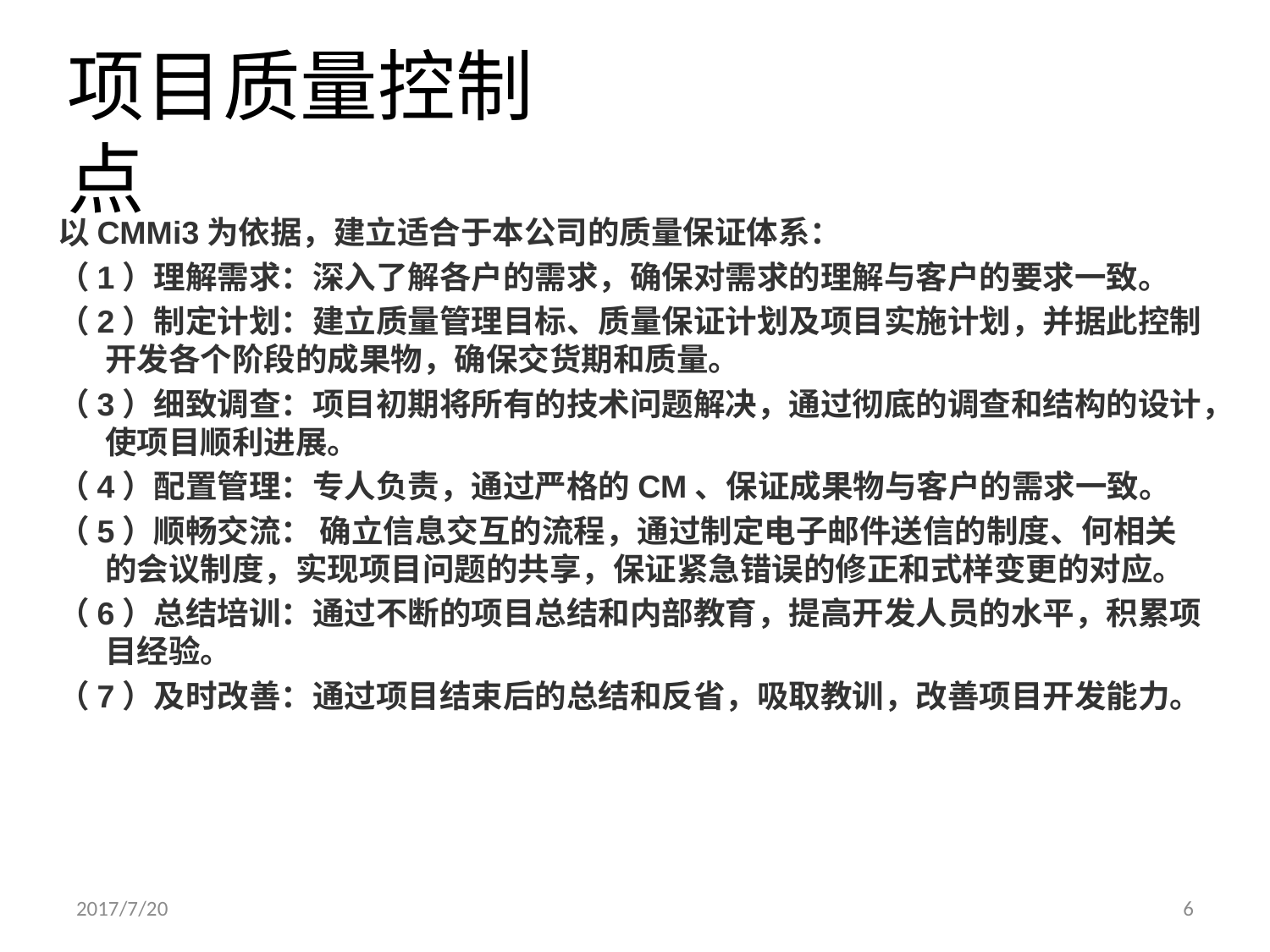

# 项目质量控制点
以CMMi3为依据，建立适合于本公司的质量保证体系：
（1）理解需求：深入了解各户的需求，确保对需求的理解与客户的要求一致。
（2）制定计划：建立质量管理目标、质量保证计划及项目实施计划，并据此控制开发各个阶段的成果物，确保交货期和质量。
（3）细致调查：项目初期将所有的技术问题解决，通过彻底的调查和结构的设计，使项目顺利进展。
（4）配置管理：专人负责，通过严格的CM、保证成果物与客户的需求一致。
（5）顺畅交流： 确立信息交互的流程，通过制定电子邮件送信的制度、何相关的会议制度，实现项目问题的共享，保证紧急错误的修正和式样变更的对应。
（6）总结培训：通过不断的项目总结和内部教育，提高开发人员的水平，积累项目经验。
（7）及时改善：通过项目结束后的总结和反省，吸取教训，改善项目开发能力。
2017/7/20
6